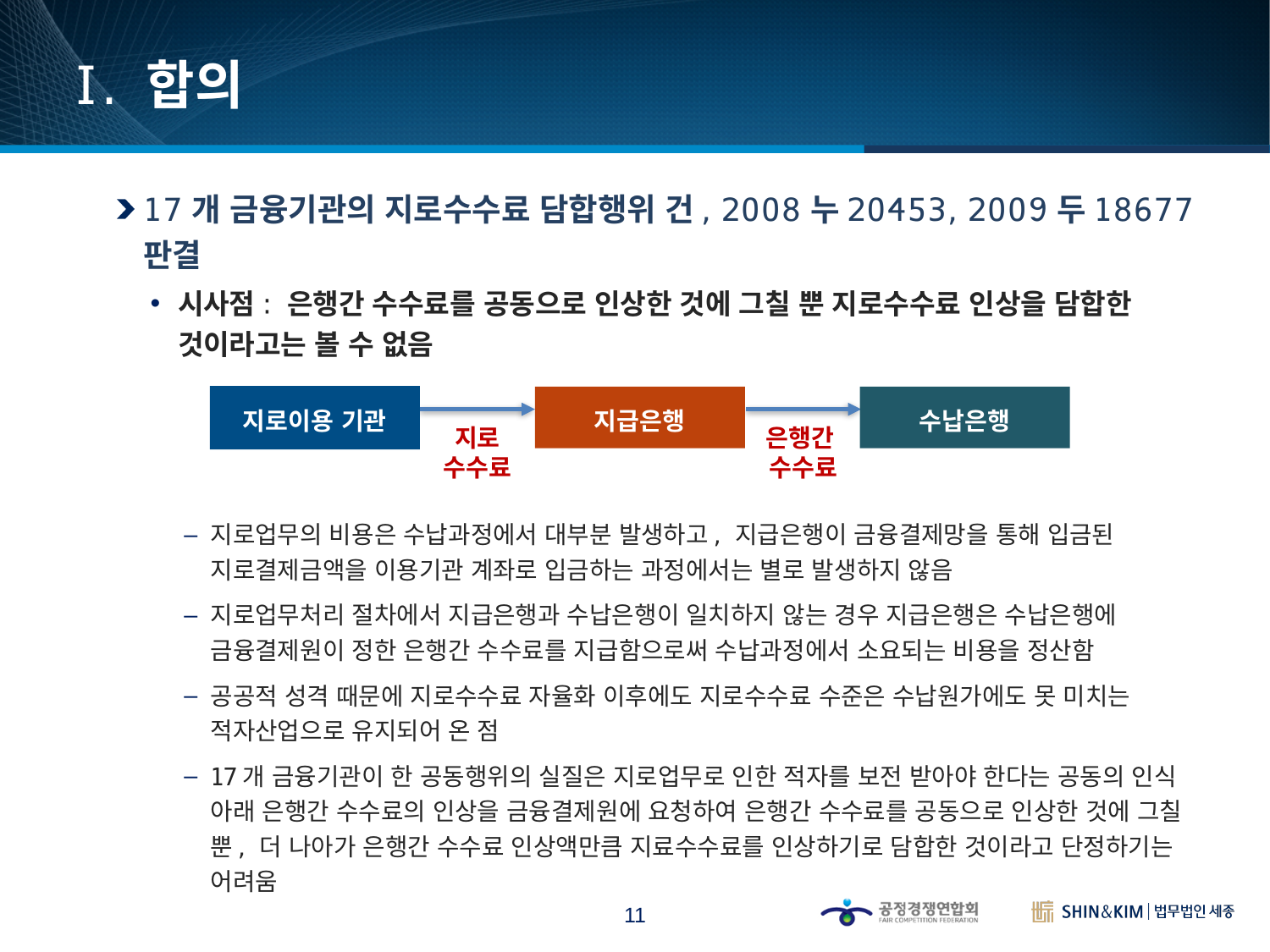

# I. 합의
17개 금융기관의 지로수수료 담합행위 건, 2008누20453, 2009두18677 판결
시사점: 은행간 수수료를 공동으로 인상한 것에 그칠 뿐 지로수수료 인상을 담합한 것이라고는 볼 수 없음

지로업무의 비용은 수납과정에서 대부분 발생하고, 지급은행이 금융결제망을 통해 입금된 지로결제금액을 이용기관 계좌로 입금하는 과정에서는 별로 발생하지 않음
지로업무처리 절차에서 지급은행과 수납은행이 일치하지 않는 경우 지급은행은 수납은행에 금융결제원이 정한 은행간 수수료를 지급함으로써 수납과정에서 소요되는 비용을 정산함
공공적 성격 때문에 지로수수료 자율화 이후에도 지로수수료 수준은 수납원가에도 못 미치는 적자산업으로 유지되어 온 점
17개 금융기관이 한 공동행위의 실질은 지로업무로 인한 적자를 보전 받아야 한다는 공동의 인식 아래 은행간 수수료의 인상을 금융결제원에 요청하여 은행간 수수료를 공동으로 인상한 것에 그칠 뿐, 더 나아가 은행간 수수료 인상액만큼 지료수수료를 인상하기로 담합한 것이라고 단정하기는 어려움

지로이용 기관
지급은행
수납은행
지로
수수료
은행간
수수료
11